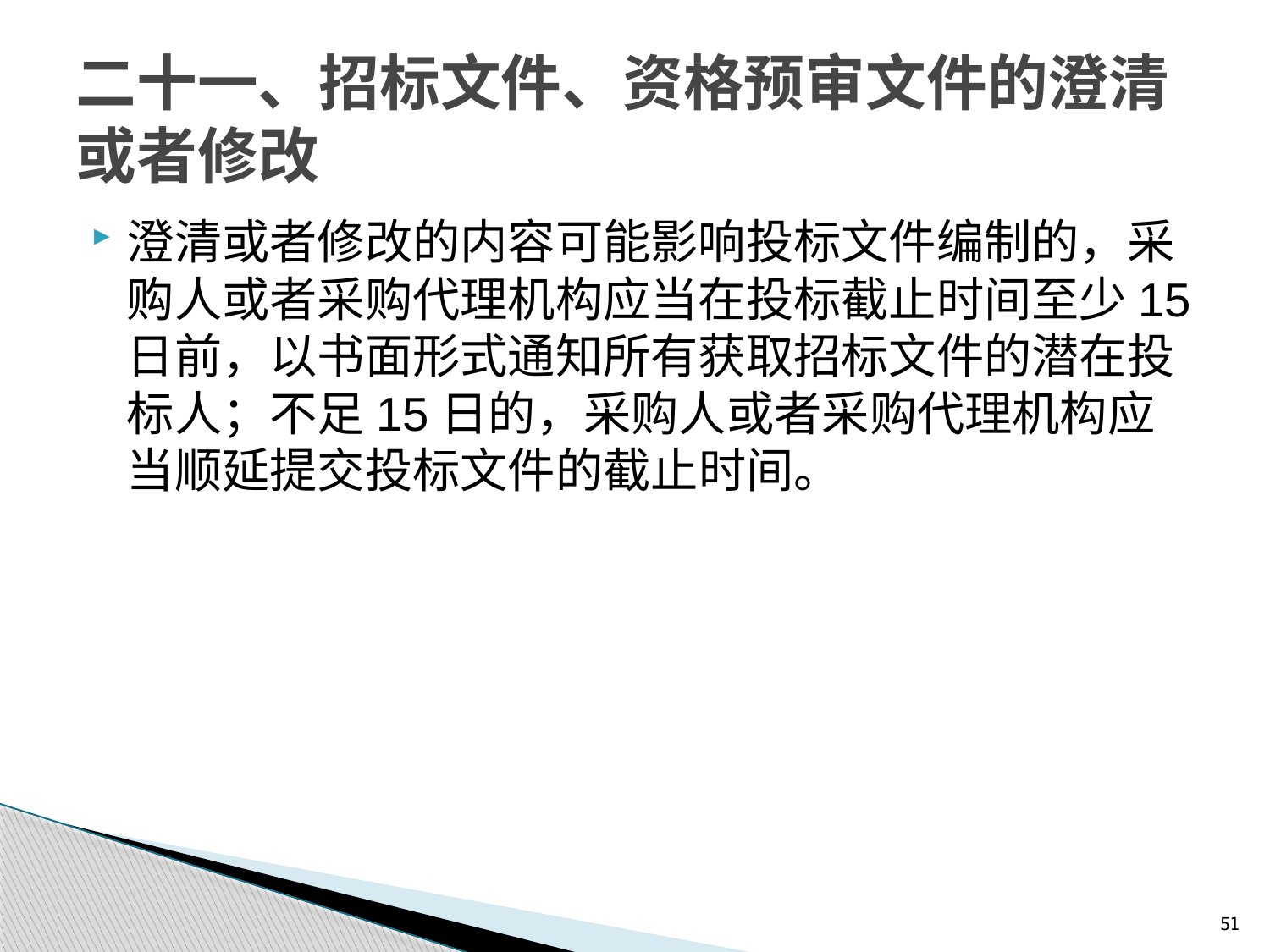

# 二十一、招标文件、资格预审文件的澄清或者修改
澄清或者修改的内容可能影响投标文件编制的，采购人或者采购代理机构应当在投标截止时间至少15日前，以书面形式通知所有获取招标文件的潜在投标人；不足15日的，采购人或者采购代理机构应当顺延提交投标文件的截止时间。

51